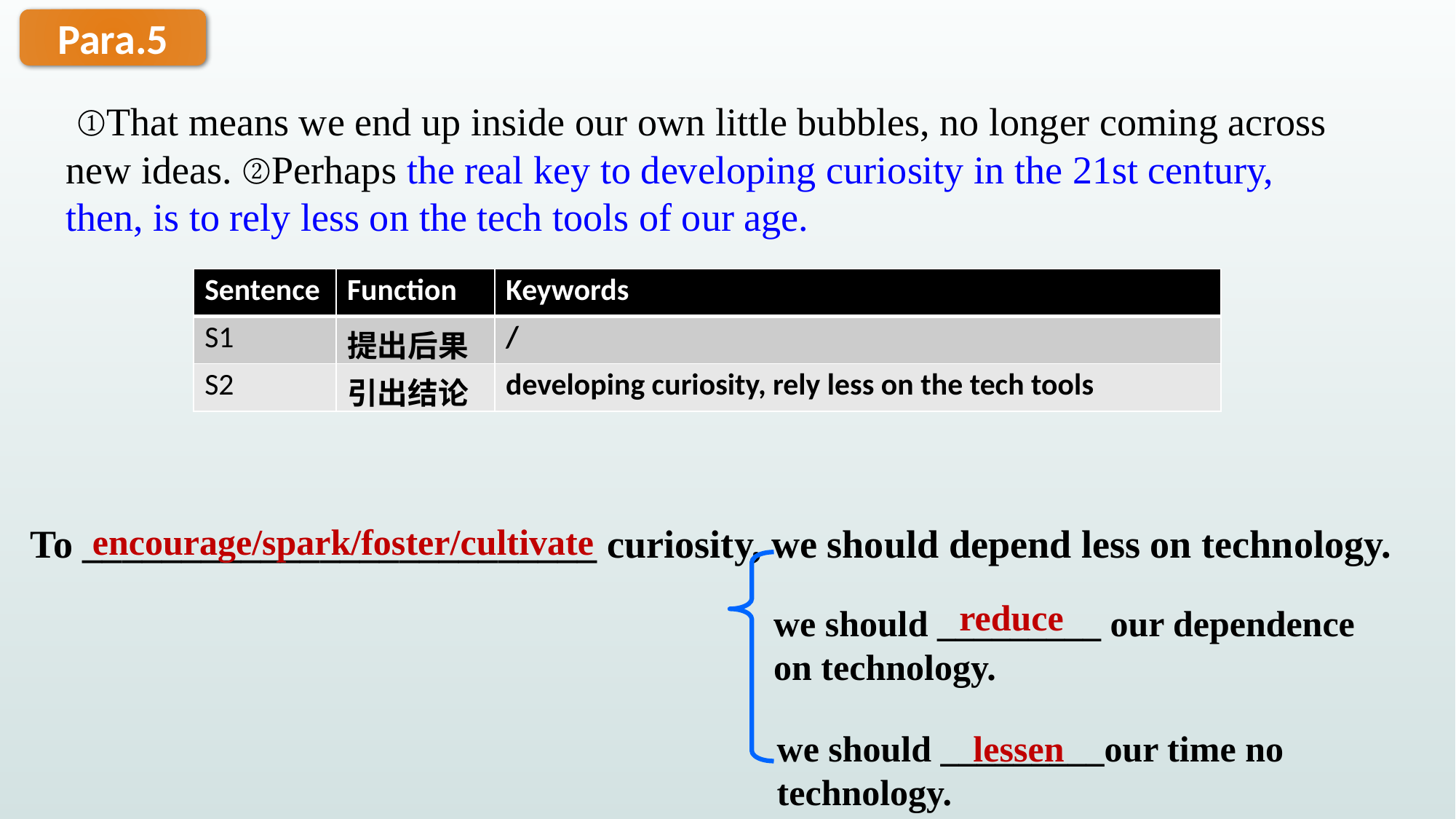

Para.5
 ①That means we end up inside our own little bubbles, no longer coming across new ideas. ②Perhaps the real key to developing curiosity in the 21st century, then, is to rely less on the tech tools of our age.
| Sentence | Function | Keywords |
| --- | --- | --- |
| S1 | 提出后果 | / |
| S2 | 引出结论 | developing curiosity, rely less on the tech tools |
To __________________________ curiosity, we should depend less on technology.
encourage/spark/foster/cultivate

reduce
we should _________ our dependence on technology.
we should _________our time no technology.
lessen